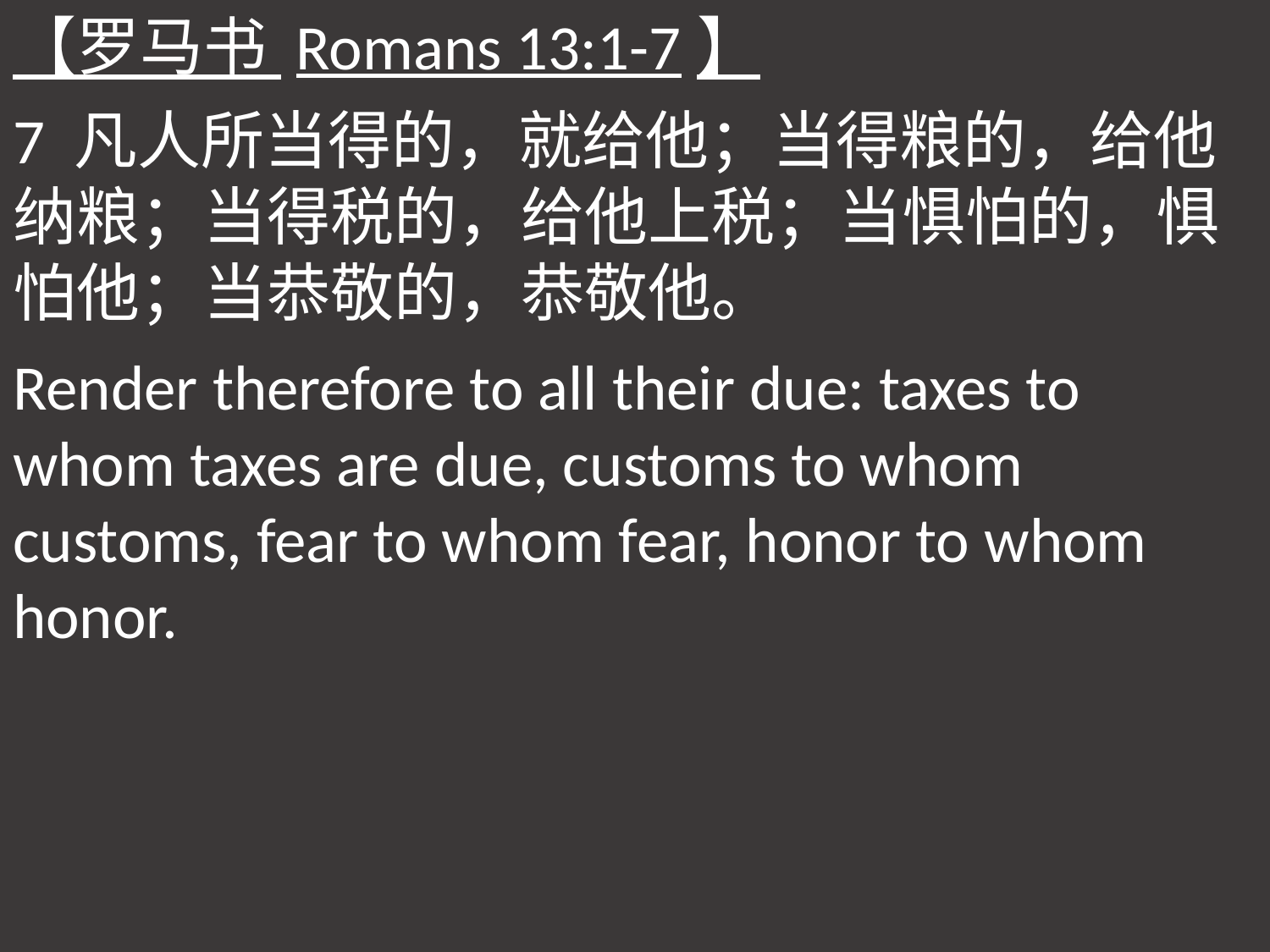

【罗马书 Romans 13:1-7】
7 凡人所当得的，就给他；当得粮的，给他纳粮；当得税的，给他上税；当惧怕的，惧怕他；当恭敬的，恭敬他。
Render therefore to all their due: taxes to whom taxes are due, customs to whom customs, fear to whom fear, honor to whom honor.